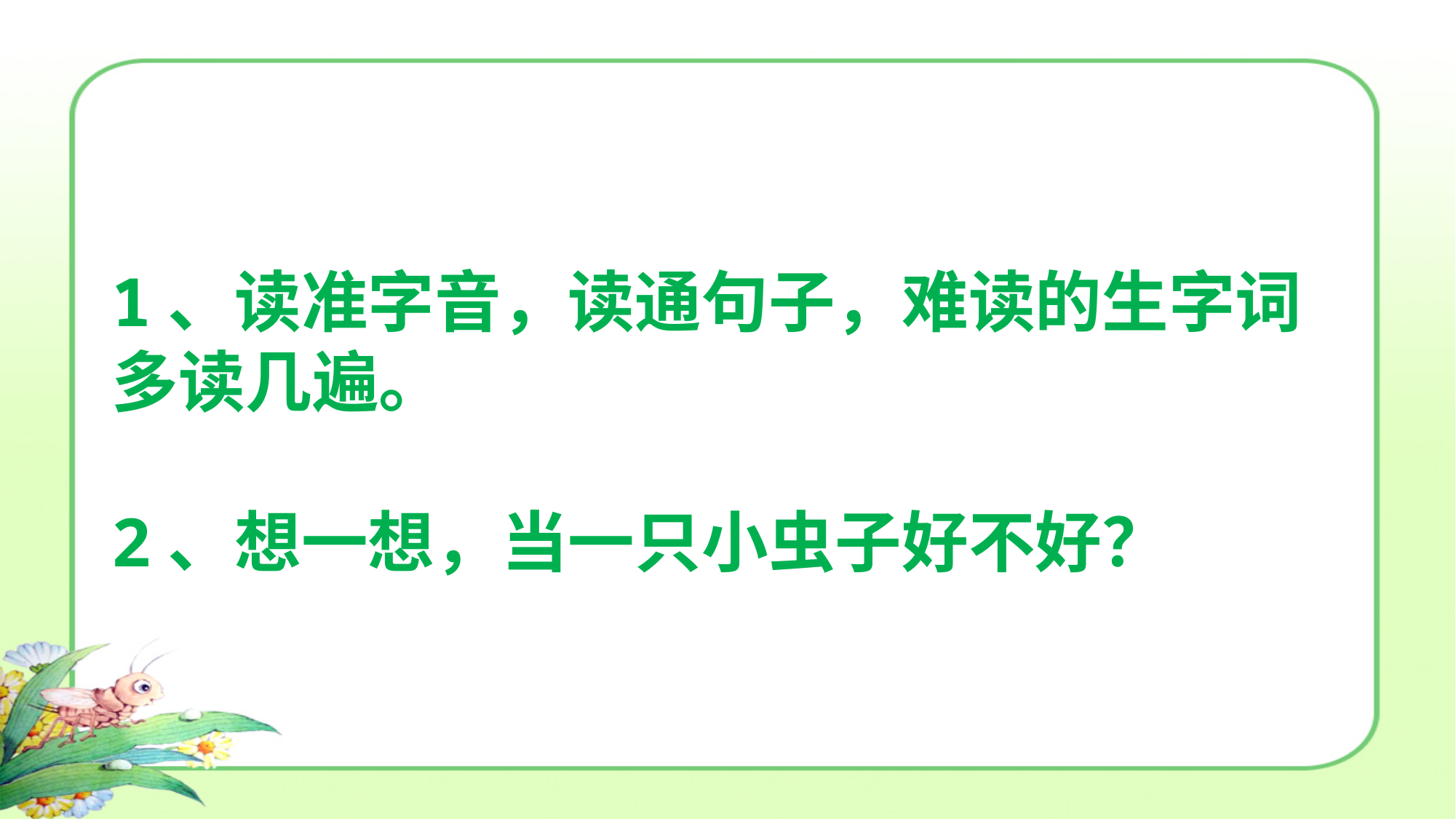

自读提示：
1、读准字音，读通句子，难读的生字词多读几遍。

2、想一想，当一只小虫子好不好？